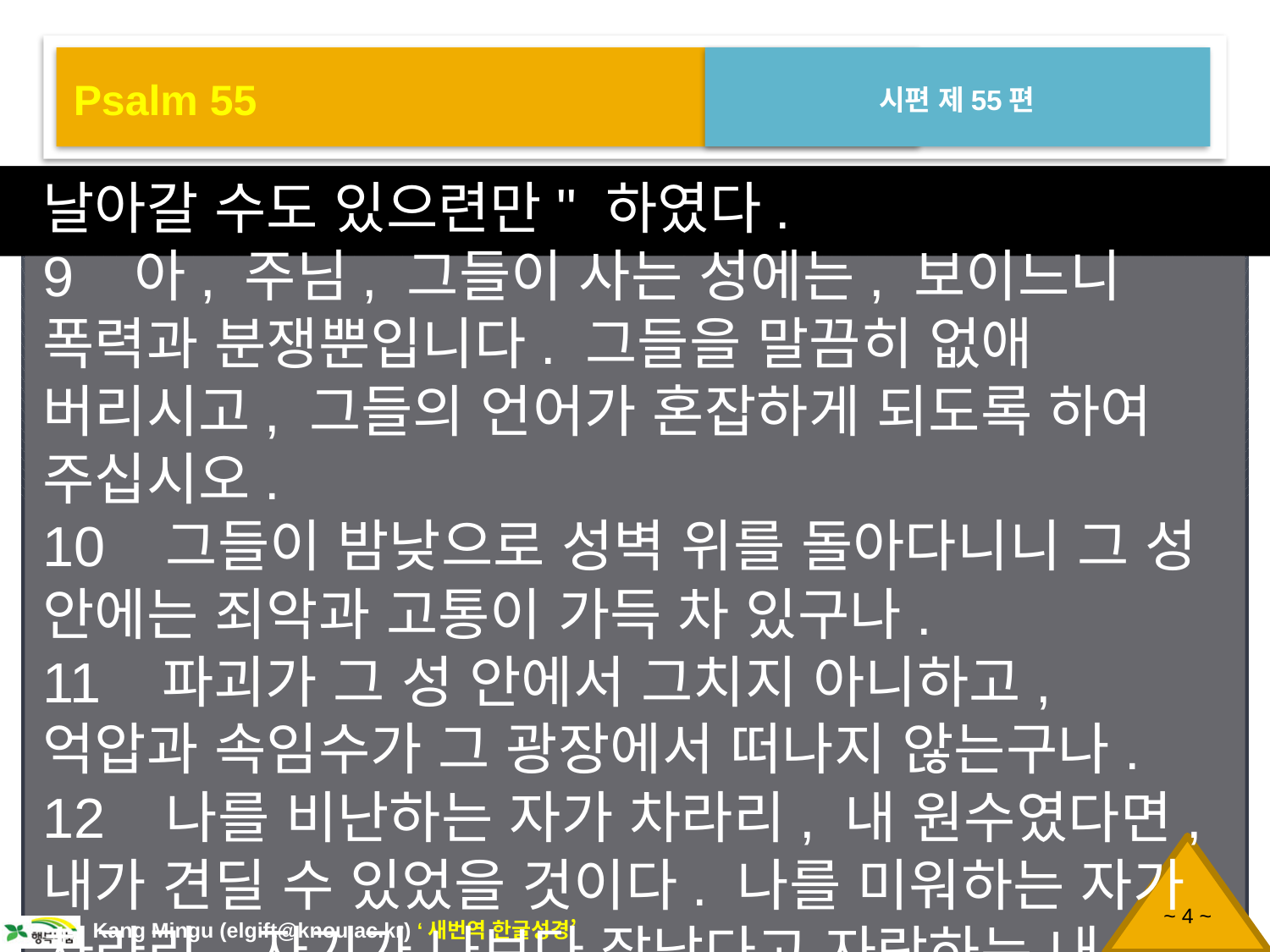

Psalm 55
시편 제55편
날아갈 수도 있으련만" 하였다.
9   아, 주님, 그들이 사는 성에는, 보이느니 폭력과 분쟁뿐입니다. 그들을 말끔히 없애 버리시고, 그들의 언어가 혼잡하게 되도록 하여 주십시오.
10   그들이 밤낮으로 성벽 위를 돌아다니니 그 성 안에는 죄악과 고통이 가득 차 있구나.
11   파괴가 그 성 안에서 그치지 아니하고, 억압과 속임수가 그 광장에서 떠나지 않는구나.
12   나를 비난하는 자가 차라리, 내 원수였다면, 내가 견딜 수 있었을 것이다. 나를 미워하는 자가 차라리, 자기가 나보다 잘났다고 자랑하는 내